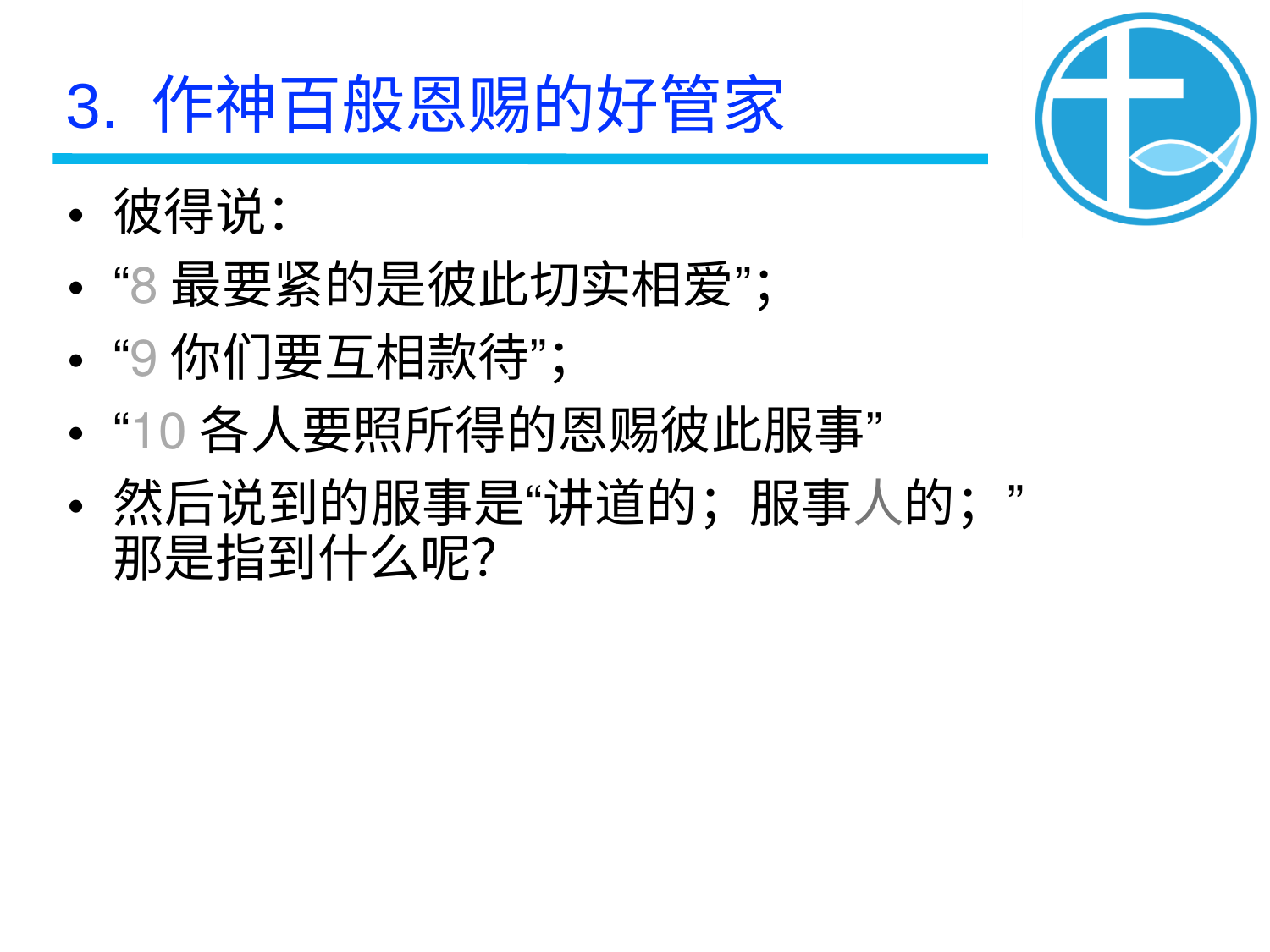

3. 作神百般恩赐的好管家
彼得说：
“8最要紧的是彼此切实相爱”；
“9你们要互相款待”；
“10各人要照所得的恩赐彼此服事”
然后说到的服事是“讲道的；服事人的；”那是指到什么呢？